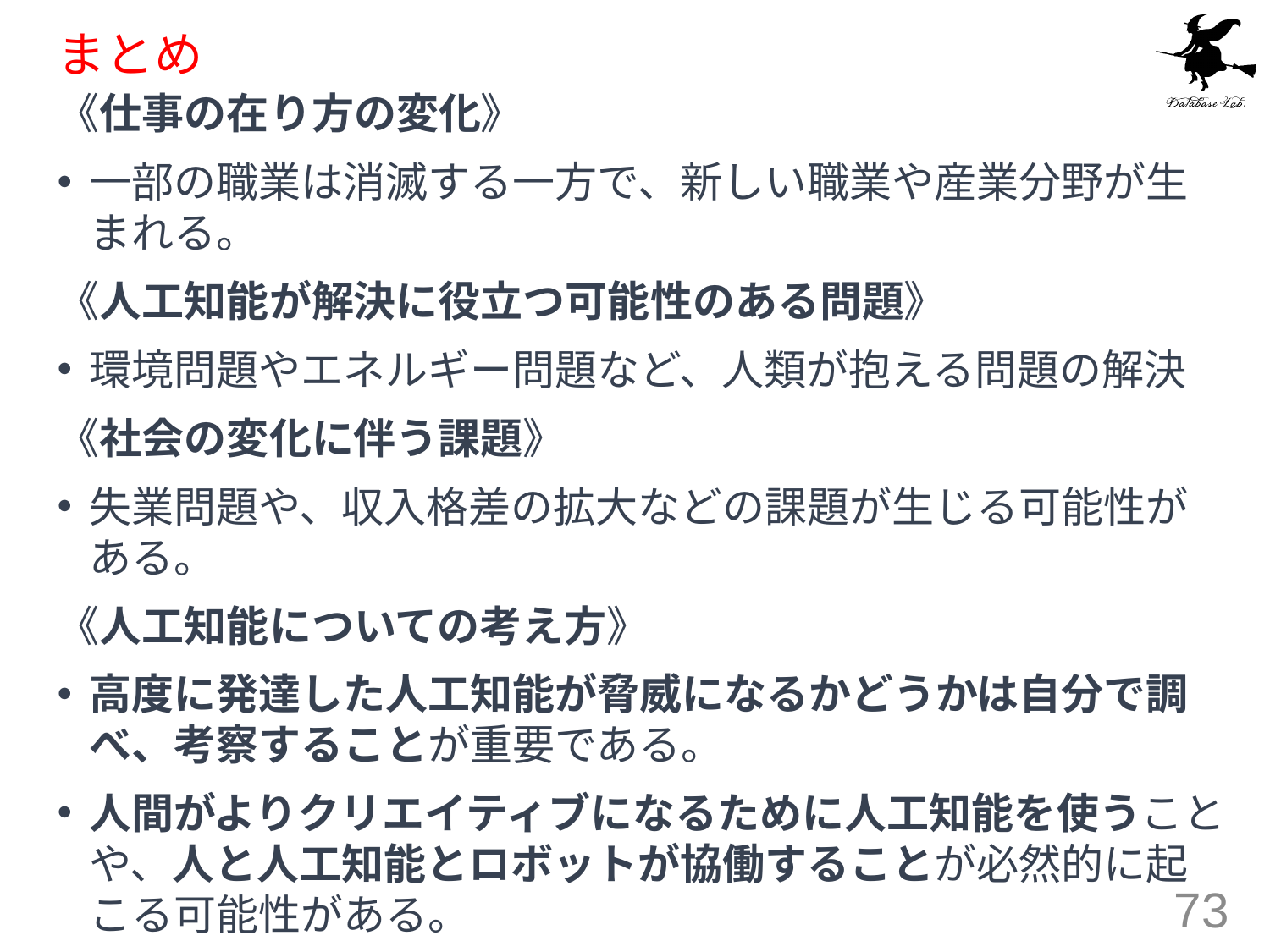

# まとめ
《仕事の在り方の変化》
一部の職業は消滅する一方で、新しい職業や産業分野が生まれる。
《人工知能が解決に役立つ可能性のある問題》
環境問題やエネルギー問題など、人類が抱える問題の解決
《社会の変化に伴う課題》
失業問題や、収入格差の拡大などの課題が生じる可能性がある。
《人工知能についての考え方》
高度に発達した人工知能が脅威になるかどうかは自分で調べ、考察することが重要である。
人間がよりクリエイティブになるために人工知能を使うことや、人と人工知能とロボットが協働することが必然的に起こる可能性がある。

73